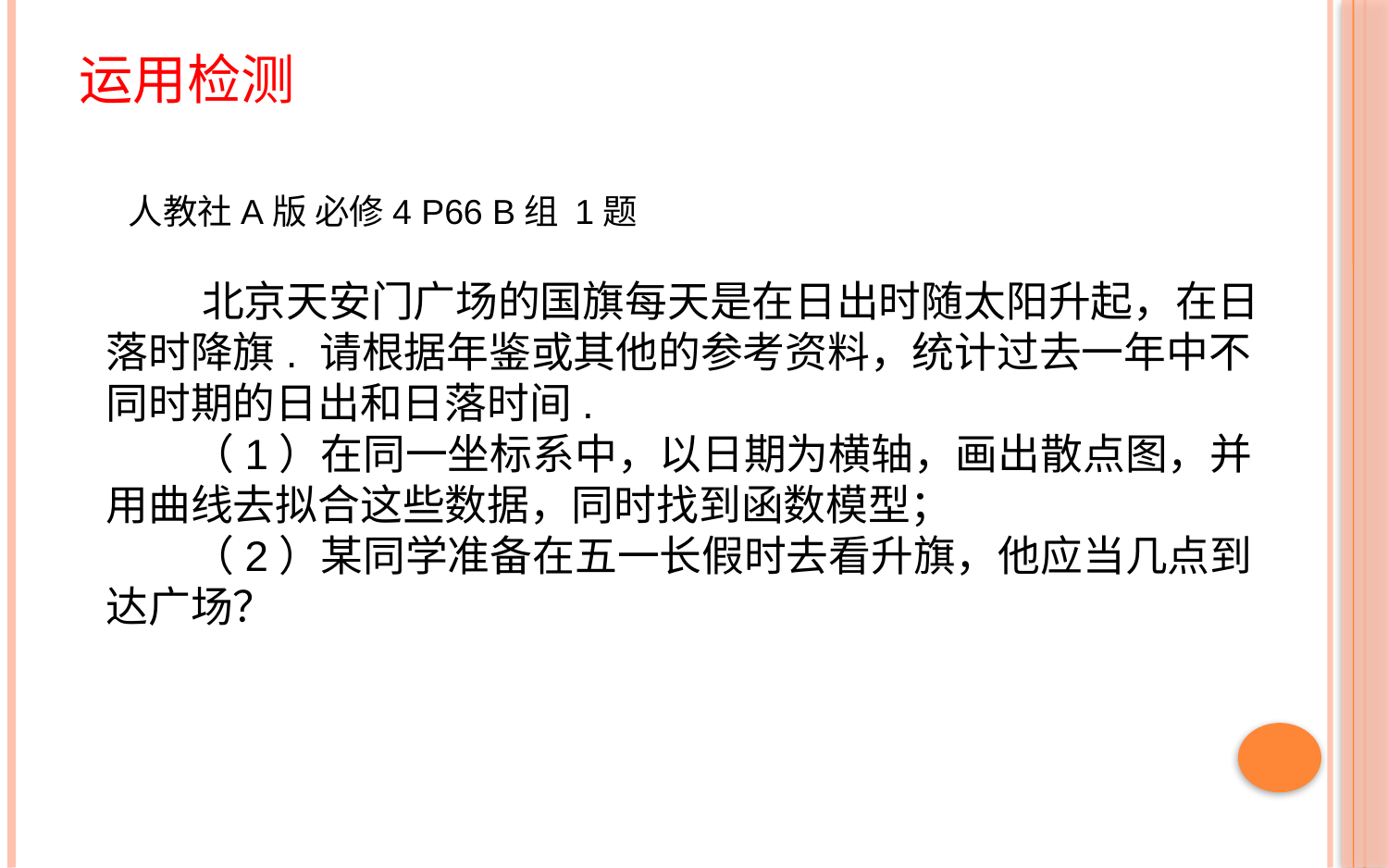

运用检测
人教社A版 必修4 P66 B组 1题
         北京天安门广场的国旗每天是在日出时随太阳升起，在日落时降旗. 请根据年鉴或其他的参考资料，统计过去一年中不同时期的日出和日落时间.
        （1）在同一坐标系中，以日期为横轴，画出散点图，并用曲线去拟合这些数据，同时找到函数模型；
        （2）某同学准备在五一长假时去看升旗，他应当几点到达广场？